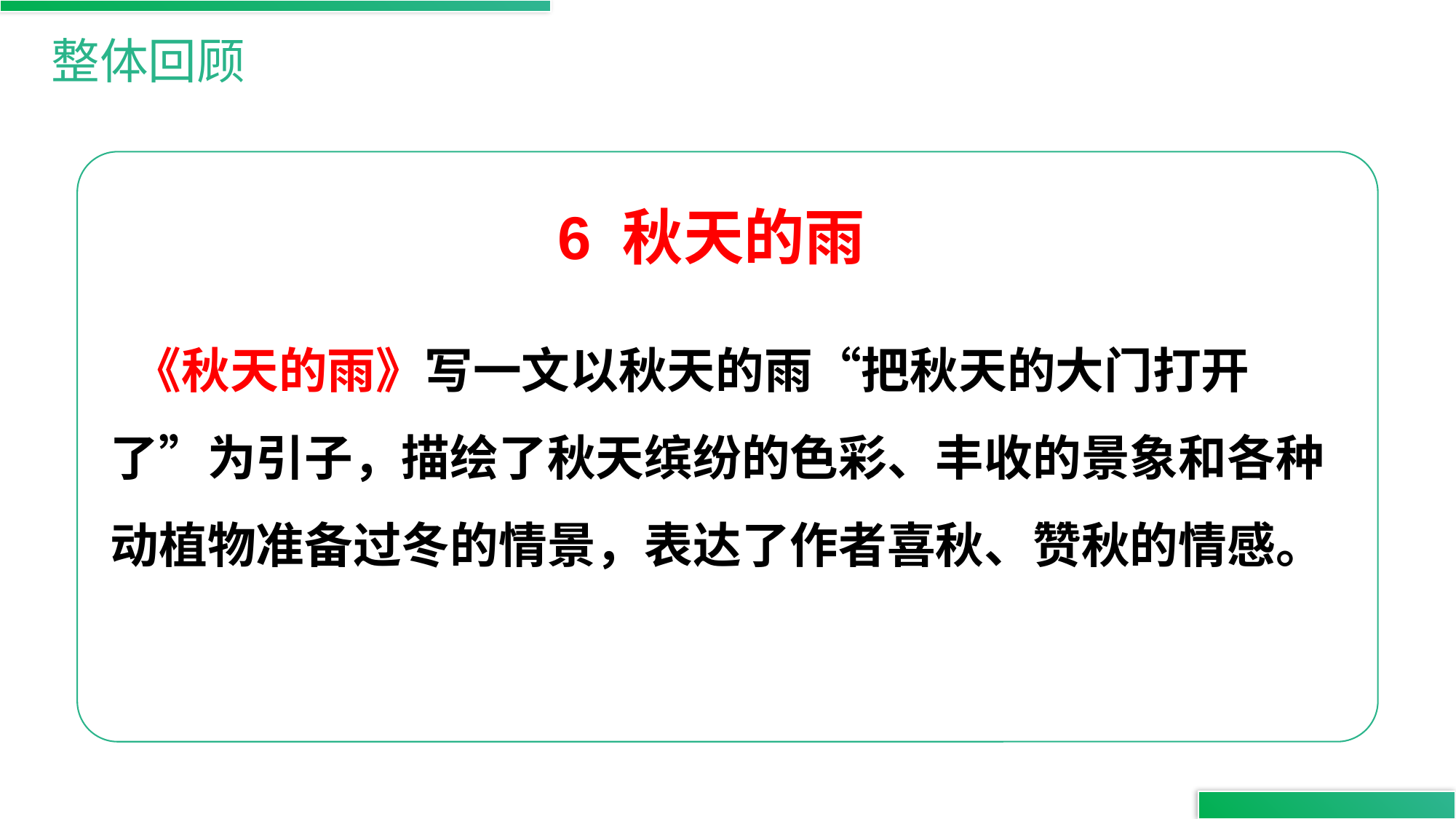

整体回顾
6 秋天的雨
 《秋天的雨》写一文以秋天的雨“把秋天的大门打开了”为引子，描绘了秋天缤纷的色彩、丰收的景象和各种动植物准备过冬的情景，表达了作者喜秋、赞秋的情感。